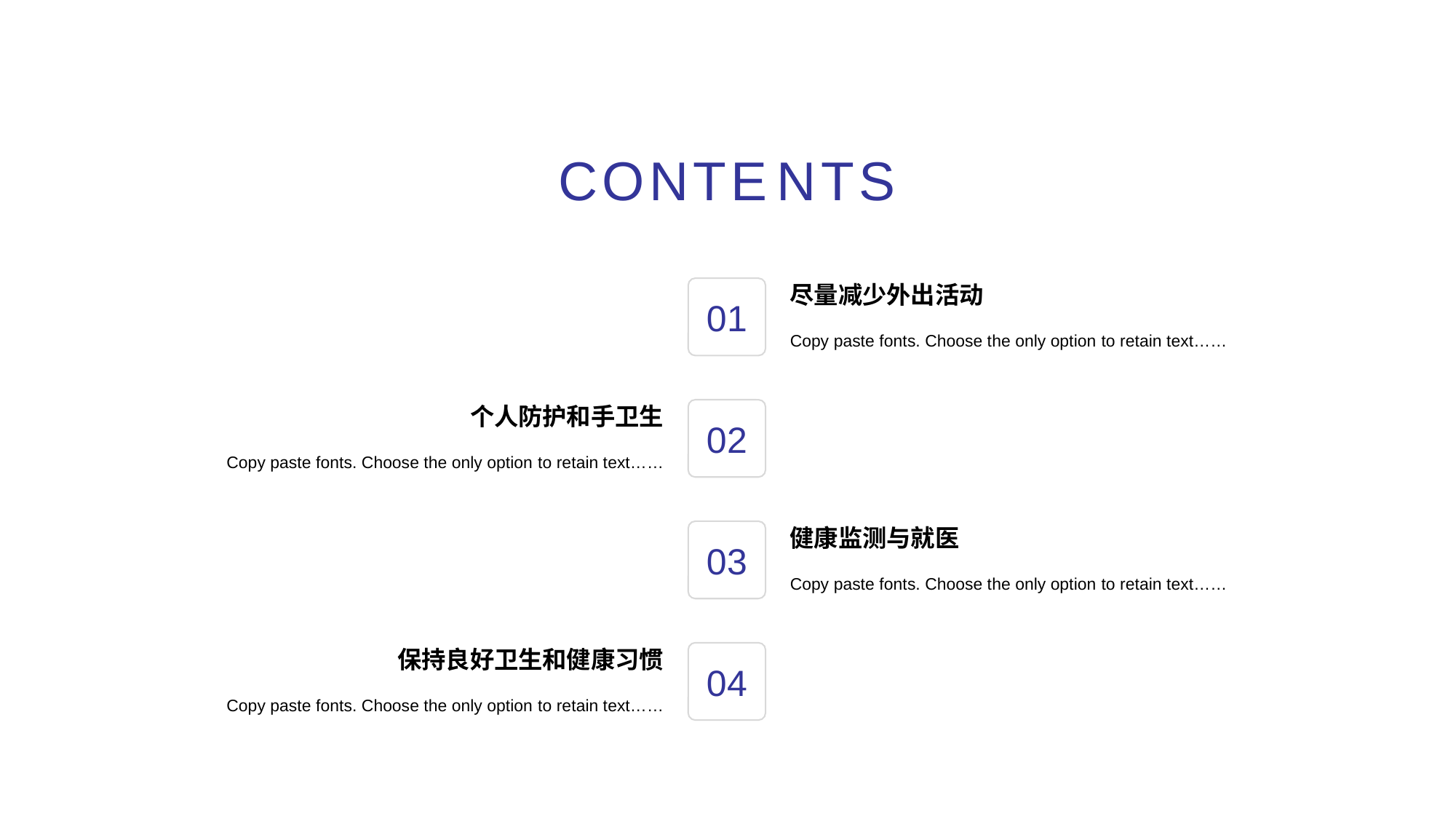

CONTE NTS
尽量减少外出活动
Copy paste fonts. Choose the only option  to retain text……
0 1
个人防护和手卫生
Copy paste fonts. Choose the only option  to retain text……
0 2
健康监测与就医
Copy paste fonts. Choose the only option  to retain text……
0 3
保持良好卫生和健康习惯
Copy paste fonts. Choose the only option  to retain text……
0 4